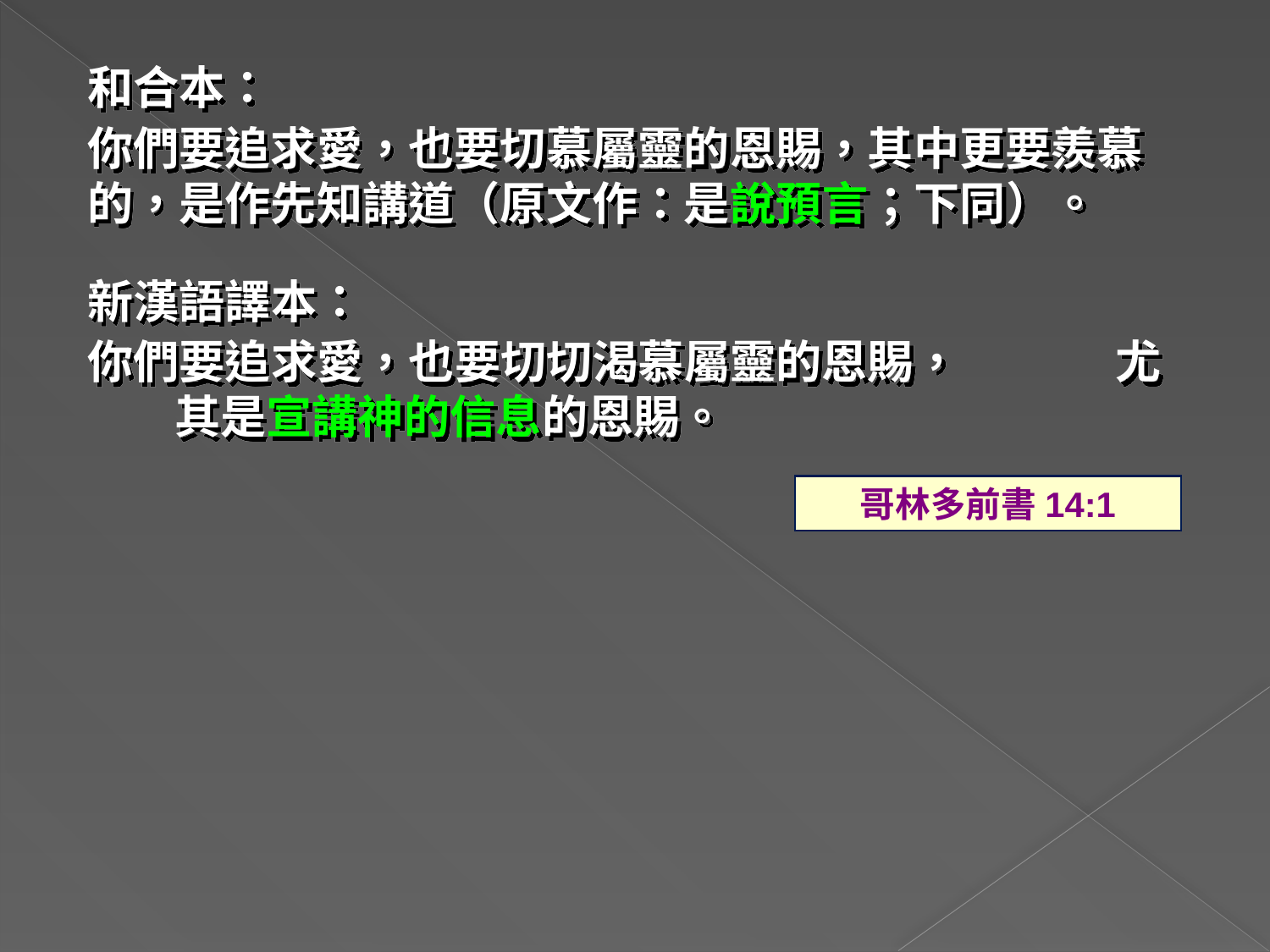

和合本：
你們要追求愛，也要切慕屬靈的恩賜，其中更要羨慕的，是作先知講道（原文作：是說預言；下同）。
新漢語譯本：
你們要追求愛，也要切切渴慕屬靈的恩賜，               尤其是宣講神的信息的恩賜。
哥林多前書14:1